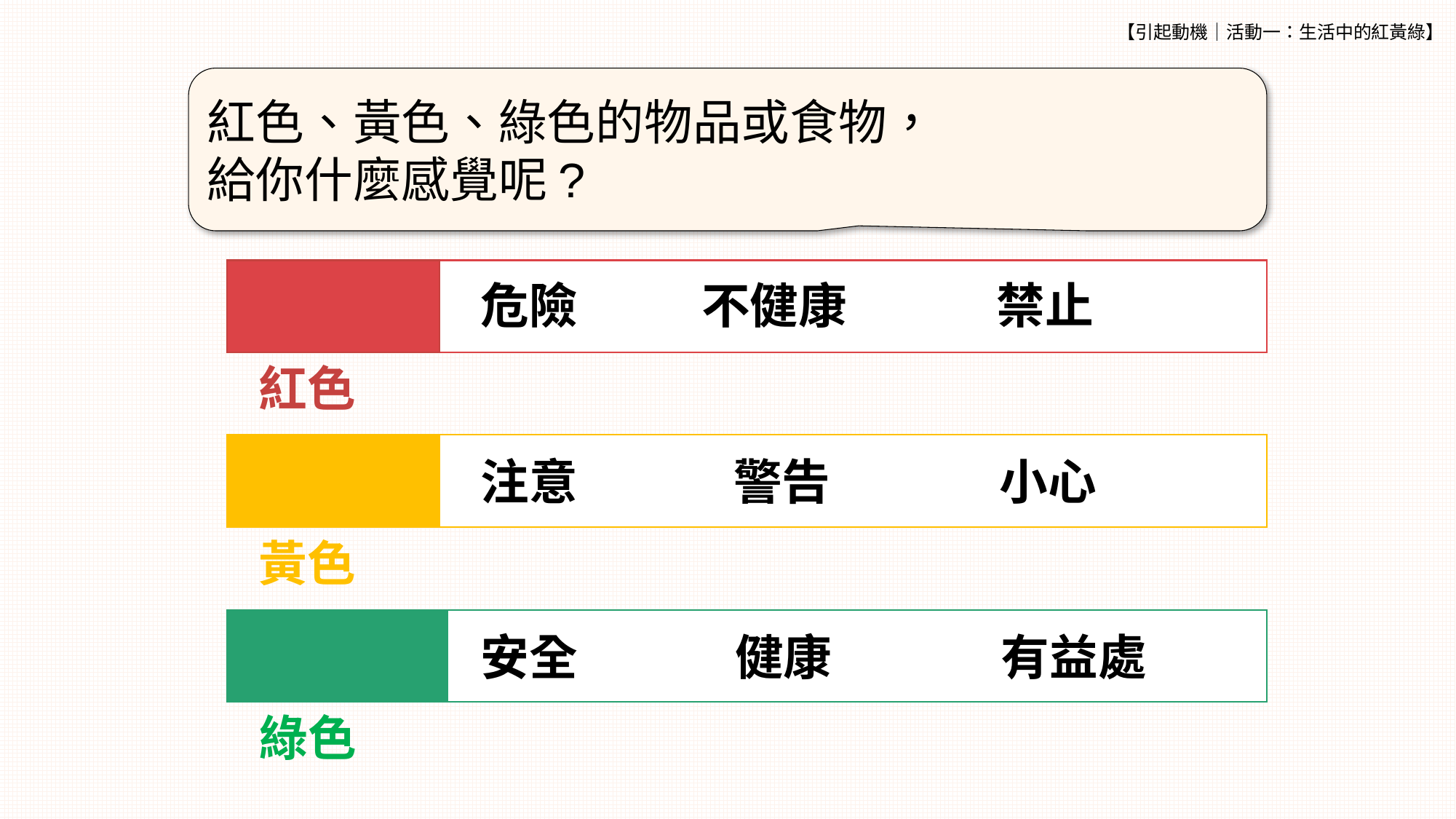

【引起動機│活動一：生活中的紅黃綠】
紅色、黃色、綠色的物品或食物，
給你什麼感覺呢?

紅色
禁止
危險
不健康

黃色

警告
小心
注意

綠色

有益處
安全
健康